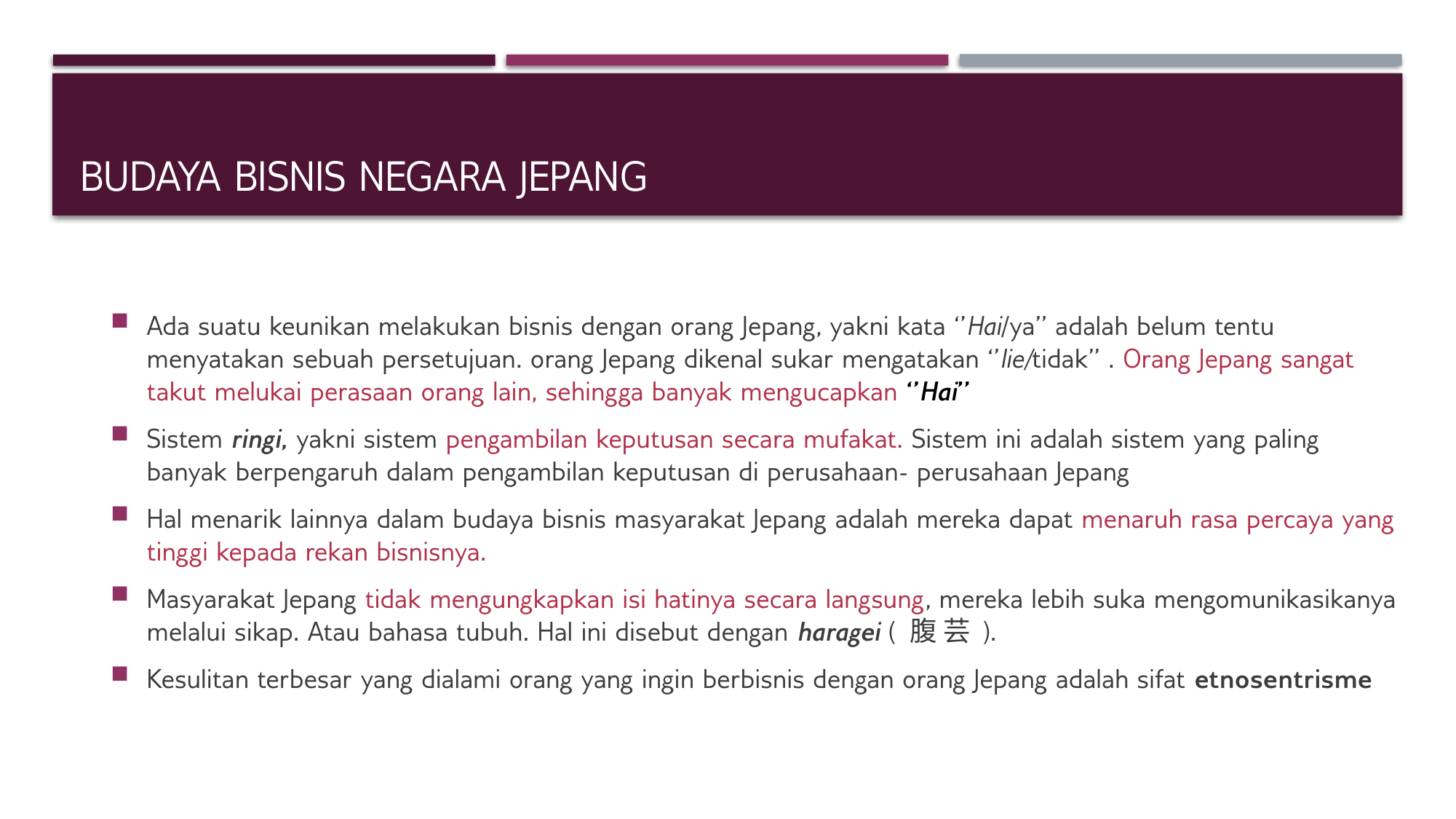

# Budaya BISNIS NEGARA JEPANG
Ada suatu keunikan melakukan bisnis dengan orang Jepang, yakni kata ‘’Hai/ya’’ adalah belum tentu menyatakan sebuah persetujuan. orang Jepang dikenal sukar mengatakan ‘’Iie/tidak’’ . Orang Jepang sangat takut melukai perasaan orang lain, sehingga banyak mengucapkan ‘’Hai’’
Sistem ringi, yakni sistem pengambilan keputusan secara mufakat. Sistem ini adalah sistem yang paling banyak berpengaruh dalam pengambilan keputusan di perusahaan- perusahaan Jepang
Hal menarik lainnya dalam budaya bisnis masyarakat Jepang adalah mereka dapat menaruh rasa percaya yang tinggi kepada rekan bisnisnya.
Masyarakat Jepang tidak mengungkapkan isi hatinya secara langsung, mereka lebih suka mengomunikasikanya melalui sikap. Atau bahasa tubuh. Hal ini disebut dengan haragei ( 腹 芸 ).
Kesulitan terbesar yang dialami orang yang ingin berbisnis dengan orang Jepang adalah sifat etnosentrisme